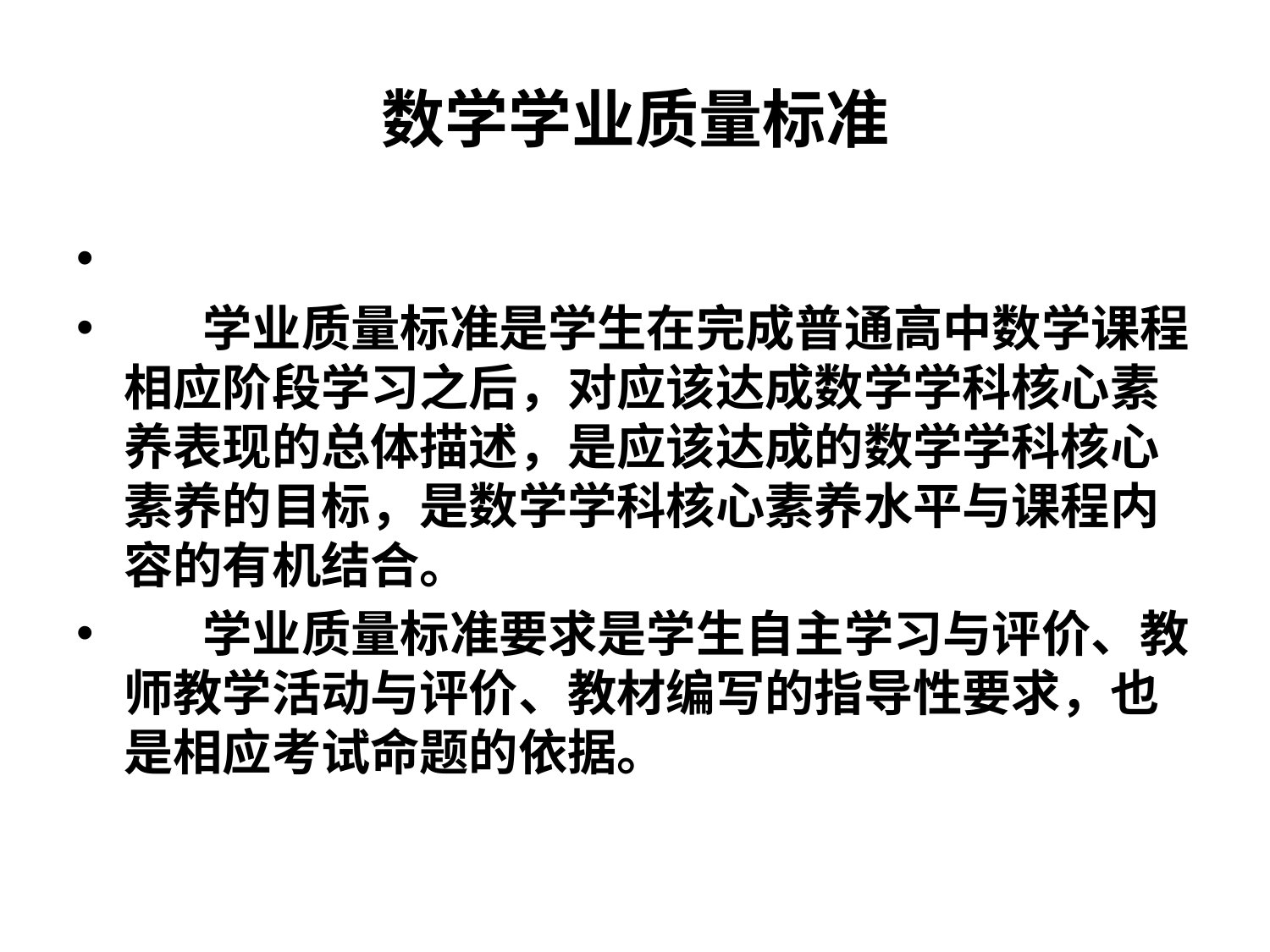

# 数学学业质量标准

      学业质量标准是学生在完成普通高中数学课程相应阶段学习之后，对应该达成数学学科核心素养表现的总体描述，是应该达成的数学学科核心素养的目标，是数学学科核心素养水平与课程内容的有机结合。
      学业质量标准要求是学生自主学习与评价、教师教学活动与评价、教材编写的指导性要求，也是相应考试命题的依据。